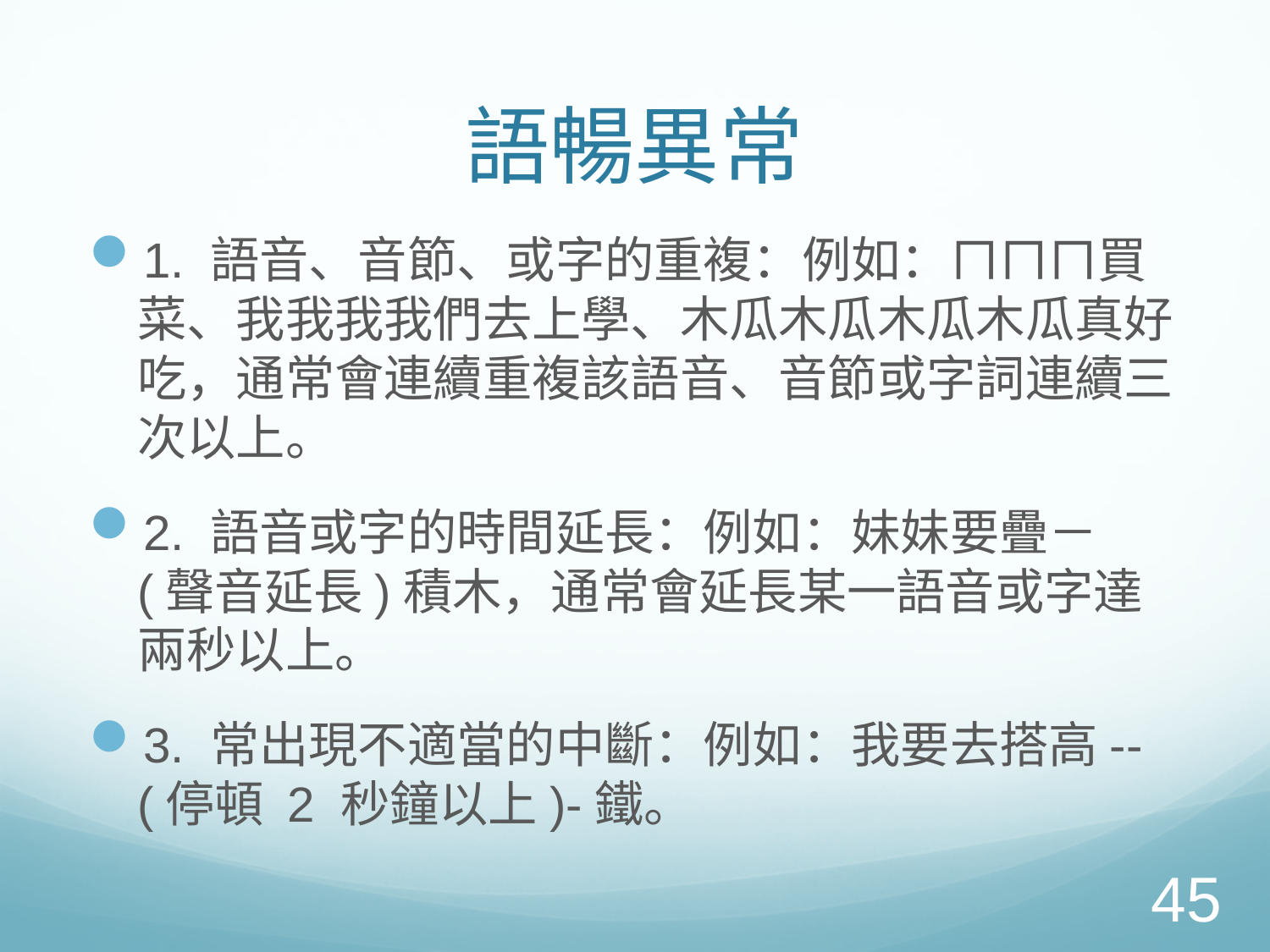

# 語暢異常
1. 語音、音節、或字的重複：例如：ㄇㄇㄇ買菜、我我我我們去上學、木瓜木瓜木瓜木瓜真好吃，通常會連續重複該語音、音節或字詞連續三次以上。
2. 語音或字的時間延長：例如：妹妹要疊－(聲音延長)積木，通常會延長某一語音或字達兩秒以上。
3. 常出現不適當的中斷：例如：我要去搭高--(停頓 2 秒鐘以上)-鐵。
45